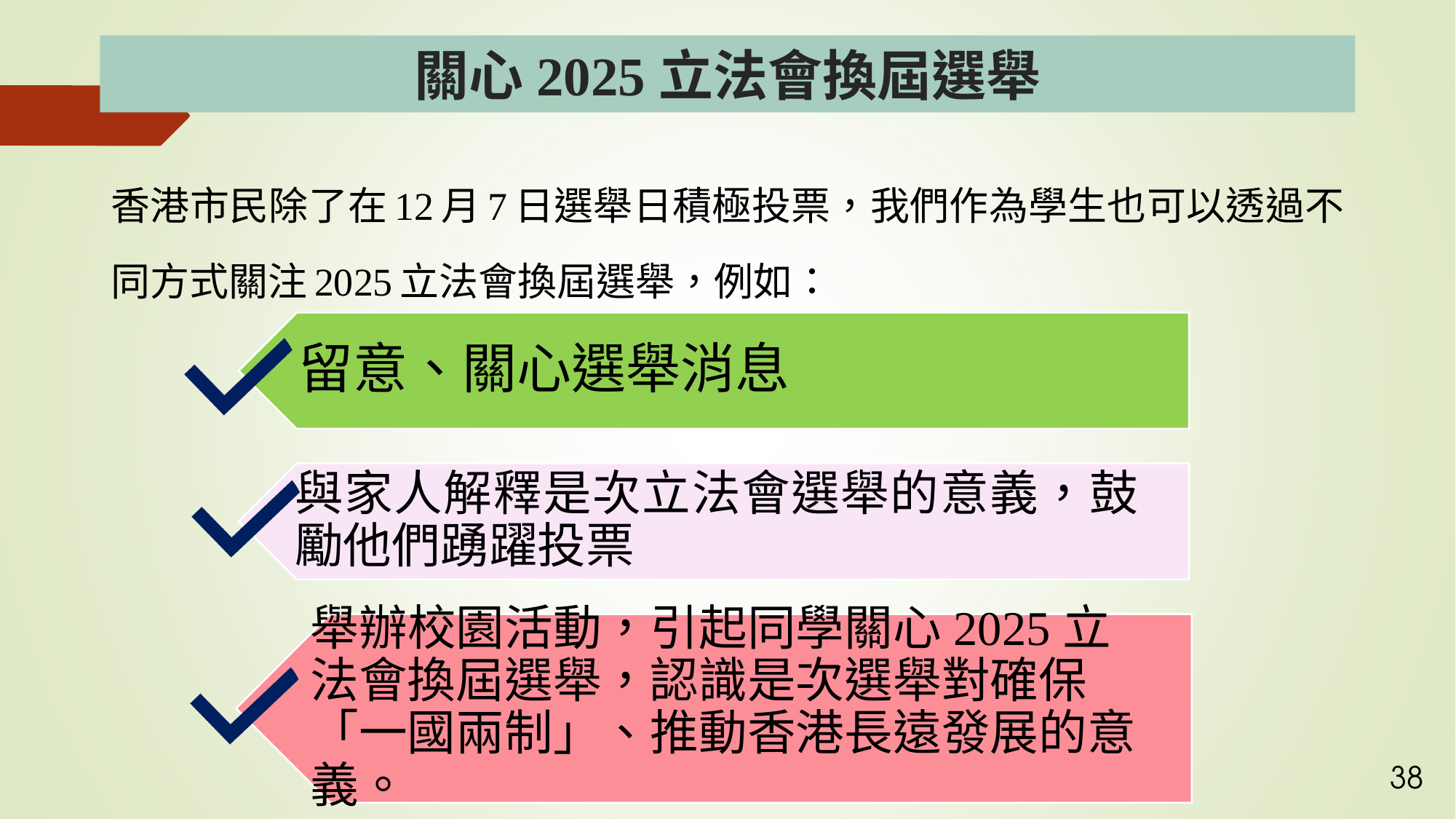

# 關心2025立法會換屆選舉
香港市民除了在12月7日選舉日積極投票，我們作為學生也可以透過不同方式關注2025立法會換屆選舉，例如：

留意、關心選舉消息
與家人解釋是次立法會選舉的意義，鼓勵他們踴躍投票
舉辦校園活動，引起同學關心2025立法會換屆選舉，認識是次選舉對確保「一國兩制」、推動香港長遠發展的意義。
38